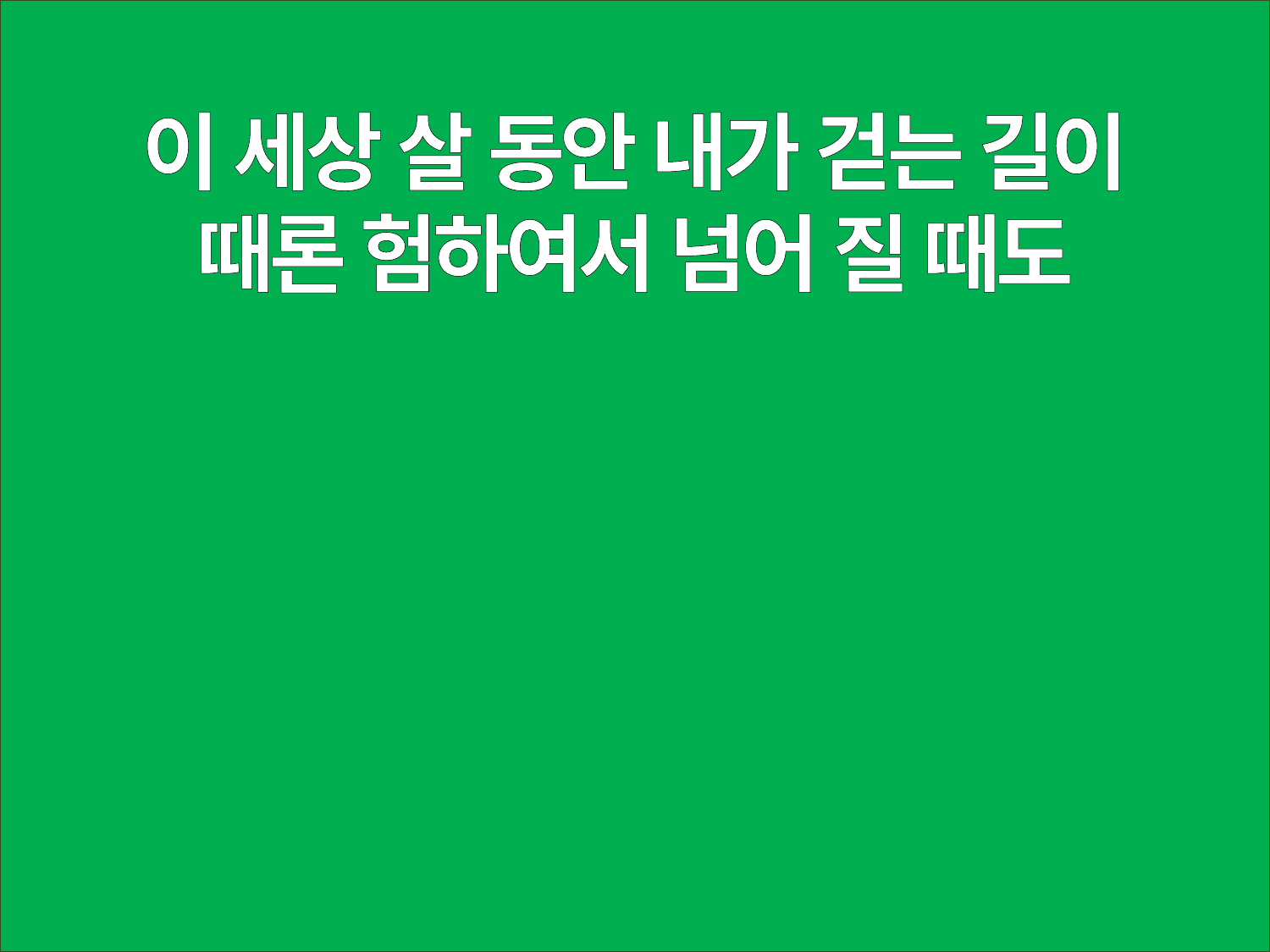

이 세상 살 동안 내가 걷는 길이
때론 험하여서 넘어 질 때도